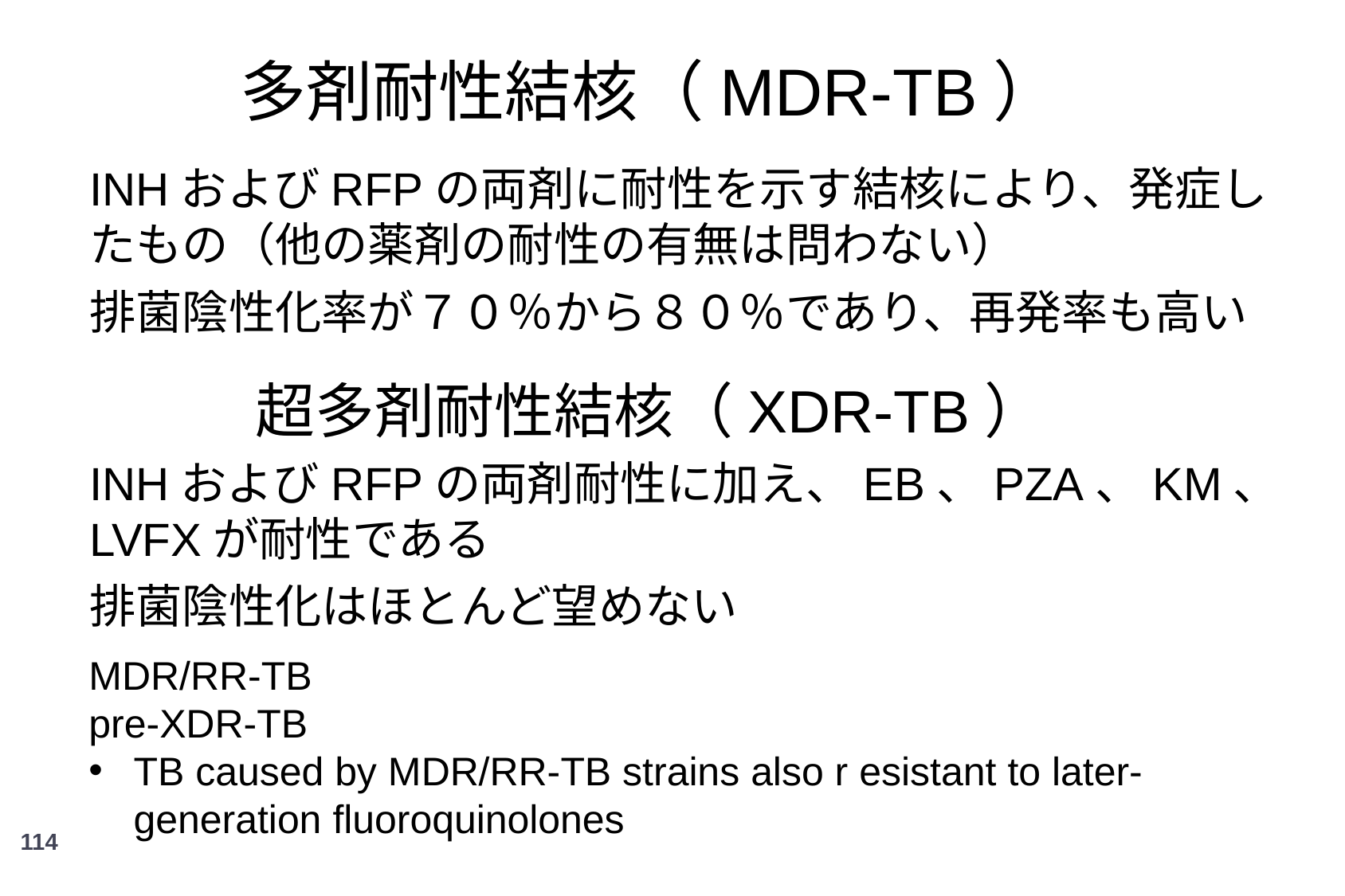

多剤耐性結核（MDR-TB）
INHおよびRFPの両剤に耐性を示す結核により、発症したもの（他の薬剤の耐性の有無は問わない）
排菌陰性化率が７０％から８０％であり、再発率も高い
超多剤耐性結核（XDR-TB）
INHおよびRFPの両剤耐性に加え、EB、PZA、KM、LVFXが耐性である
排菌陰性化はほとんど望めない
MDR/RR-TB
pre-XDR-TB
TB caused by MDR/RR-TB strains also r esistant to later-generation fluoroquinolones
114